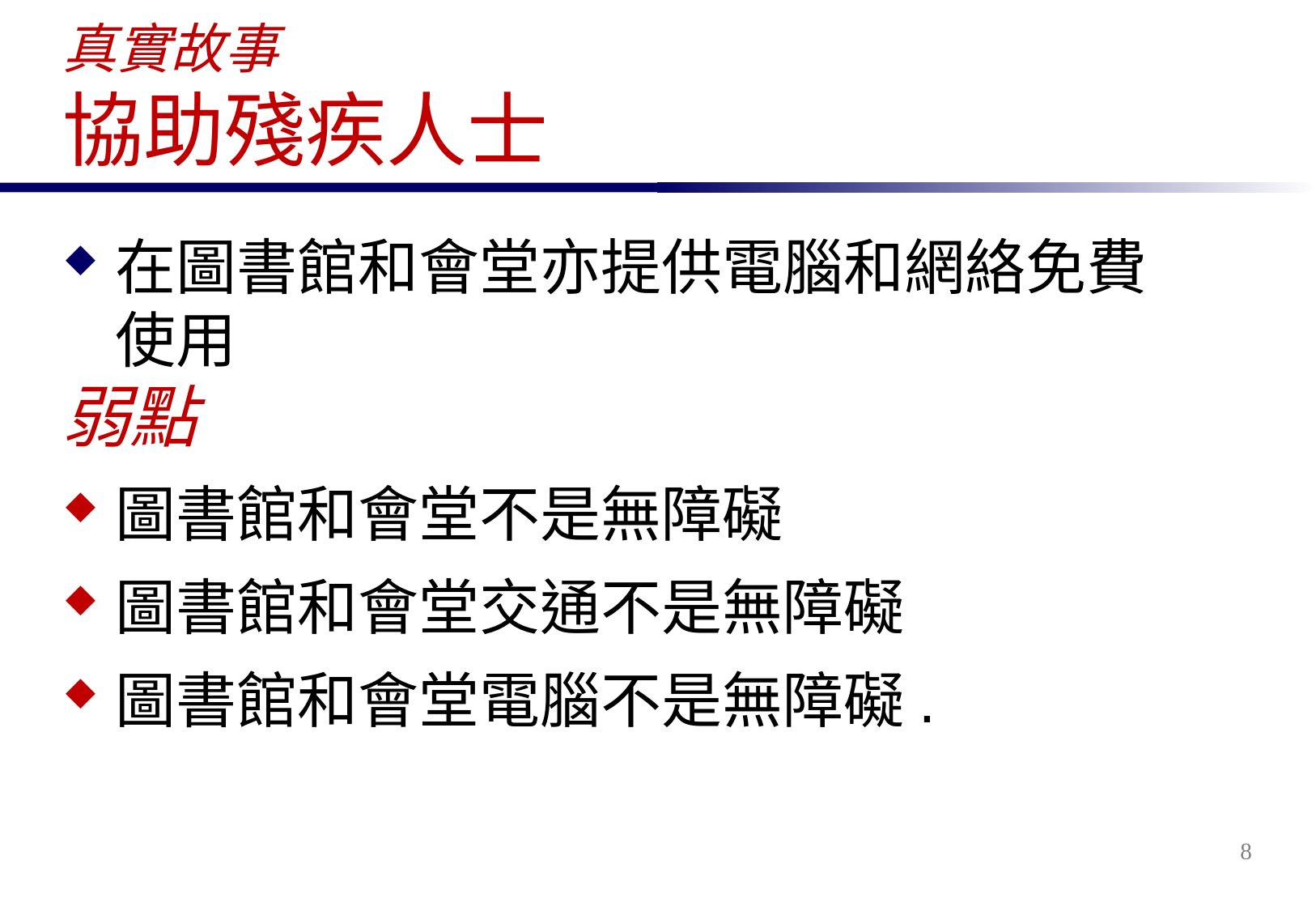

# 真實故事 協助殘疾人士
在圖書館和會堂亦提供電腦和網絡免費使用
弱點
圖書館和會堂不是無障礙
圖書館和會堂交通不是無障礙
圖書館和會堂電腦不是無障礙.

網頁卻不是無障礙! .

8